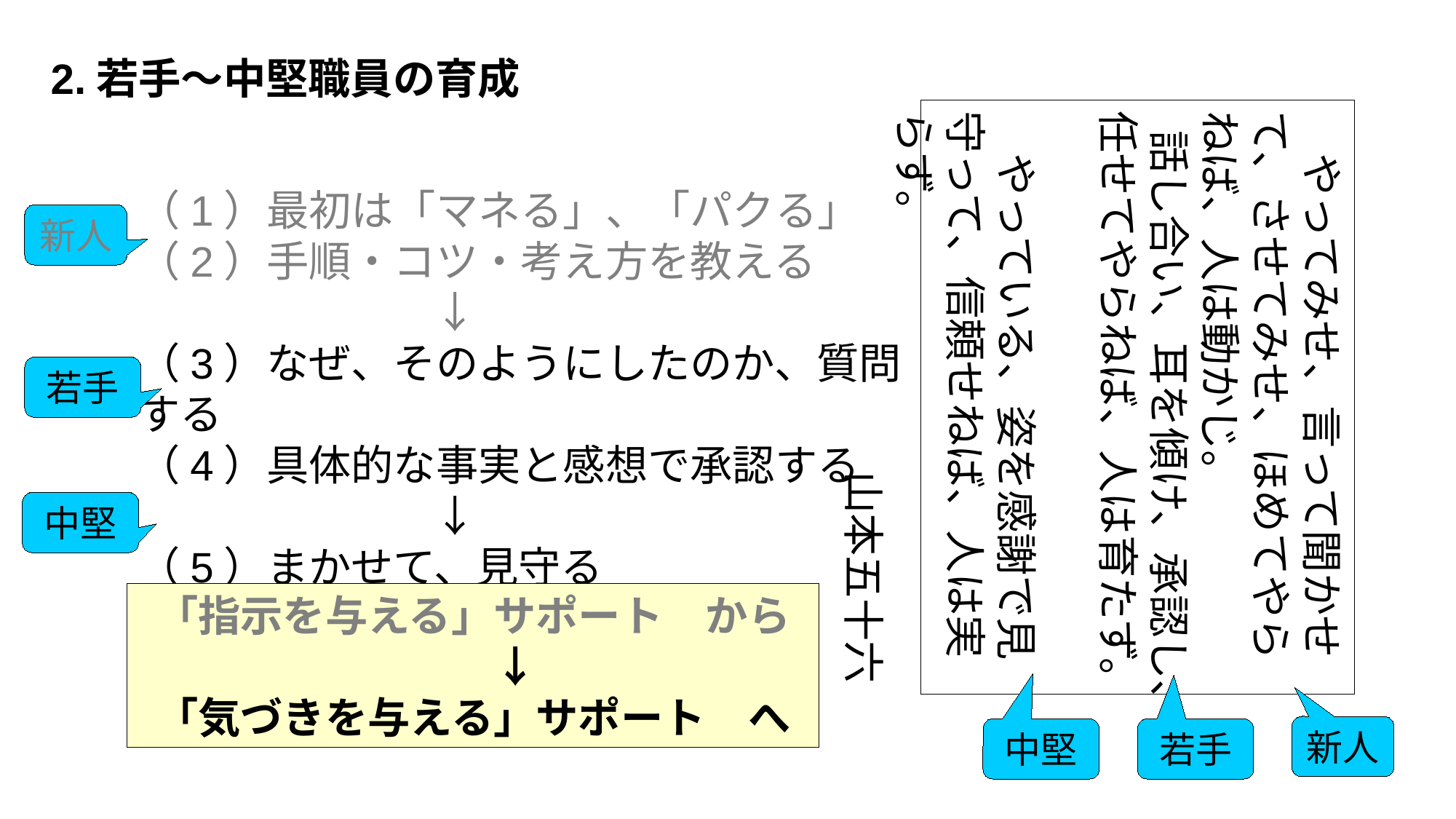

2.若手～中堅職員の育成
　やってみせ、言って聞かせて、させてみせ、ほめてやらねば、人は動かじ。
 話し合い、耳を傾け、承認し、任せてやらねば、人は育たず。
　やっている、姿を感謝で見守って、信頼せねば、人は実らず。
山本五十六
（1）最初は「マネる」、「パクる」
（2）手順・コツ・考え方を教える
　　　　　　　↓
（3）なぜ、そのようにしたのか、質問する
（4）具体的な事実と感想で承認する
　　　　　　　↓
（5）まかせて、見守る
新人
若手
中堅
「指示を与える」サポート　から
　　↓
「気づきを与える」サポート　へ
新人
中堅
若手